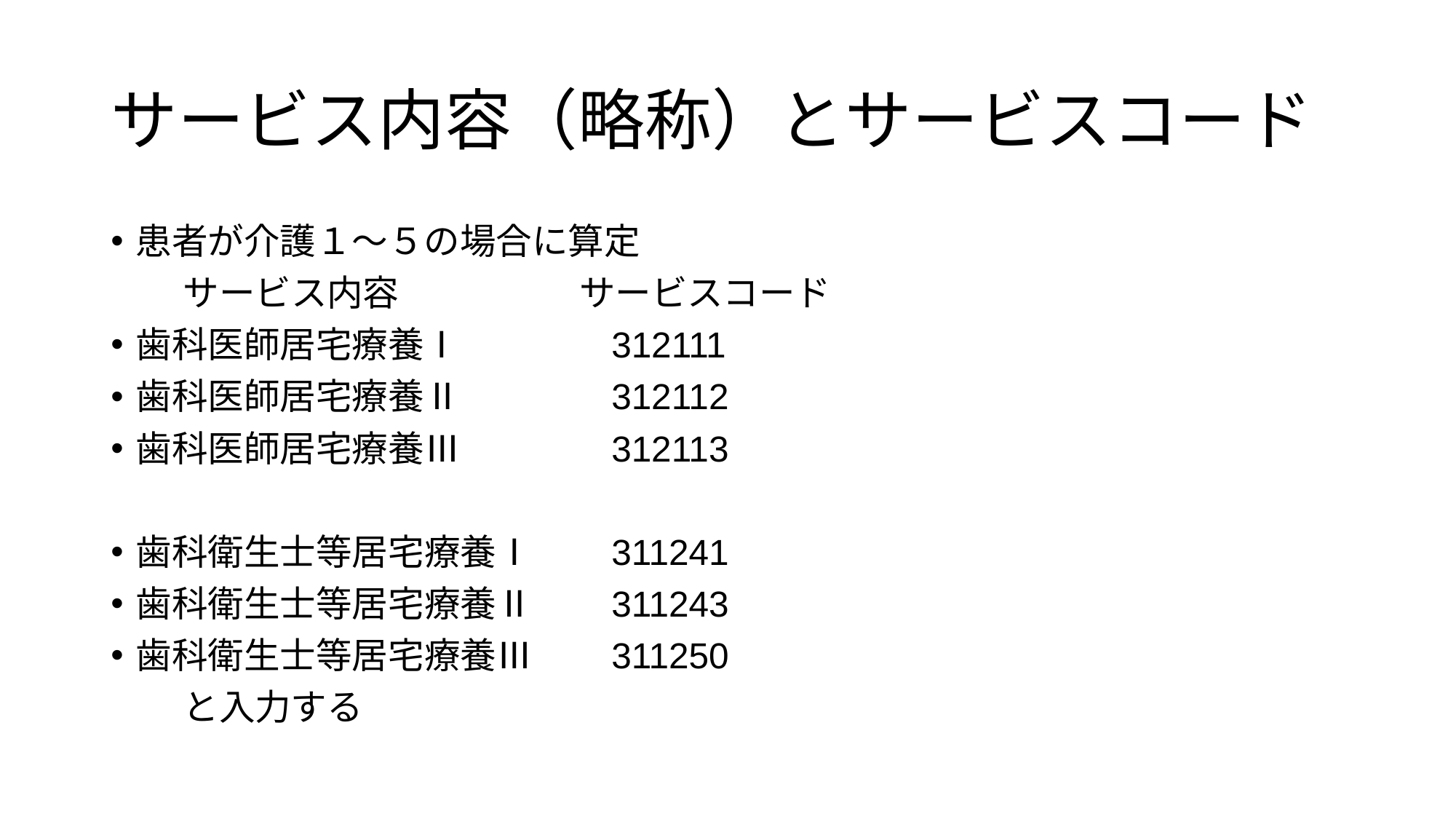

# サービス内容（略称）とサービスコード
患者が介護１～５の場合に算定
　　サービス内容　　　　　サービスコード
歯科医師居宅療養Ⅰ　　　　312111
歯科医師居宅療養Ⅱ　　　　312112
歯科医師居宅療養Ⅲ　　　　312113

歯科衛生士等居宅療養Ⅰ　　311241
歯科衛生士等居宅療養Ⅱ　　311243
歯科衛生士等居宅療養Ⅲ　　311250
　　と入力する